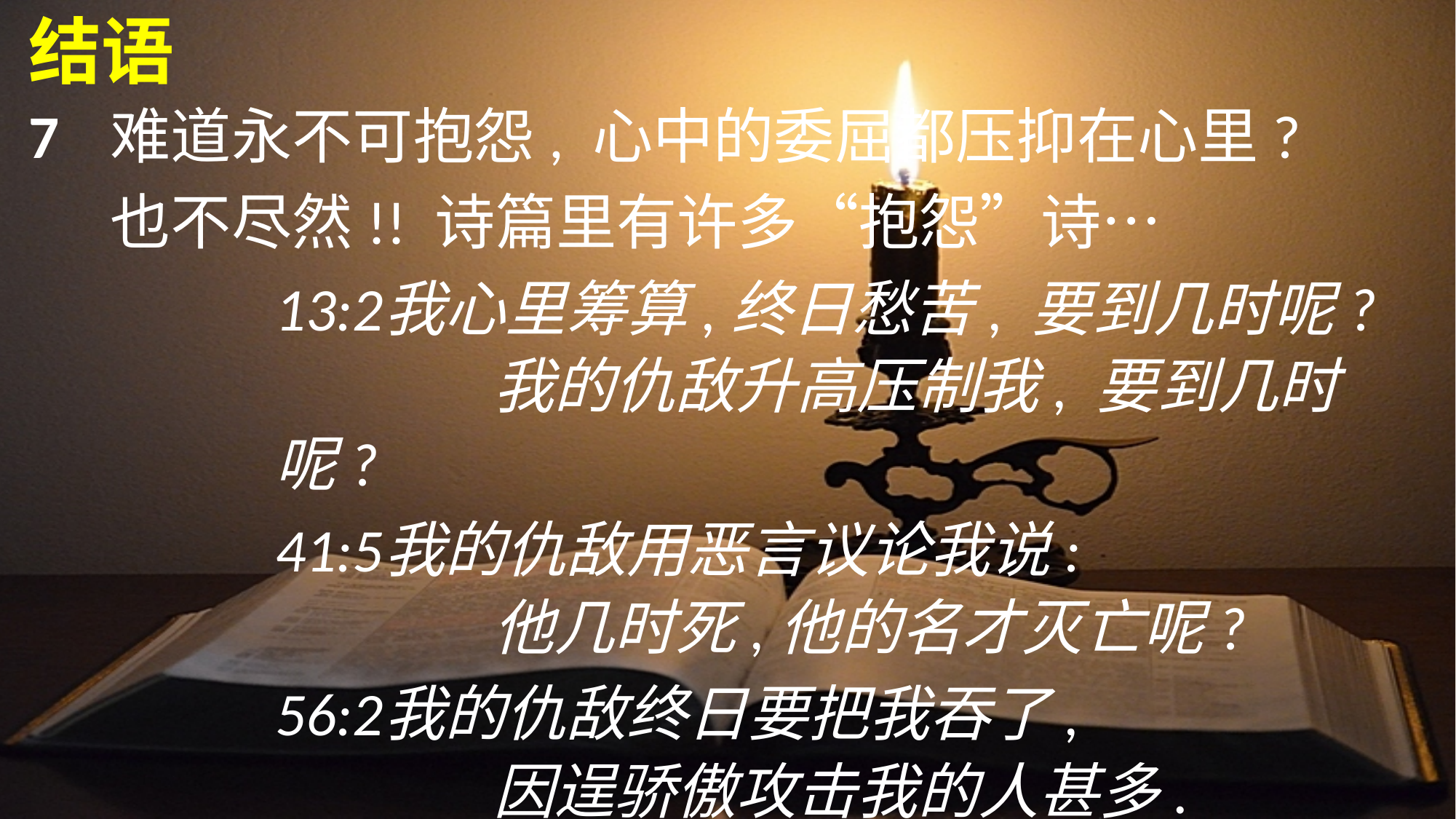

结语
7	难道永不可抱怨, 心中的委屈都压抑在心里?
	也不尽然!! 诗篇里有许多“抱怨”诗…
	13:2	我心里筹算,终日愁苦, 要到几时呢?
			我的仇敌升高压制我, 要到几时呢?
	41:5	我的仇敌用恶言议论我说:
			他几时死,他的名才灭亡呢?
	56:2	我的仇敌终日要把我吞了,
			因逞骄傲攻击我的人甚多.